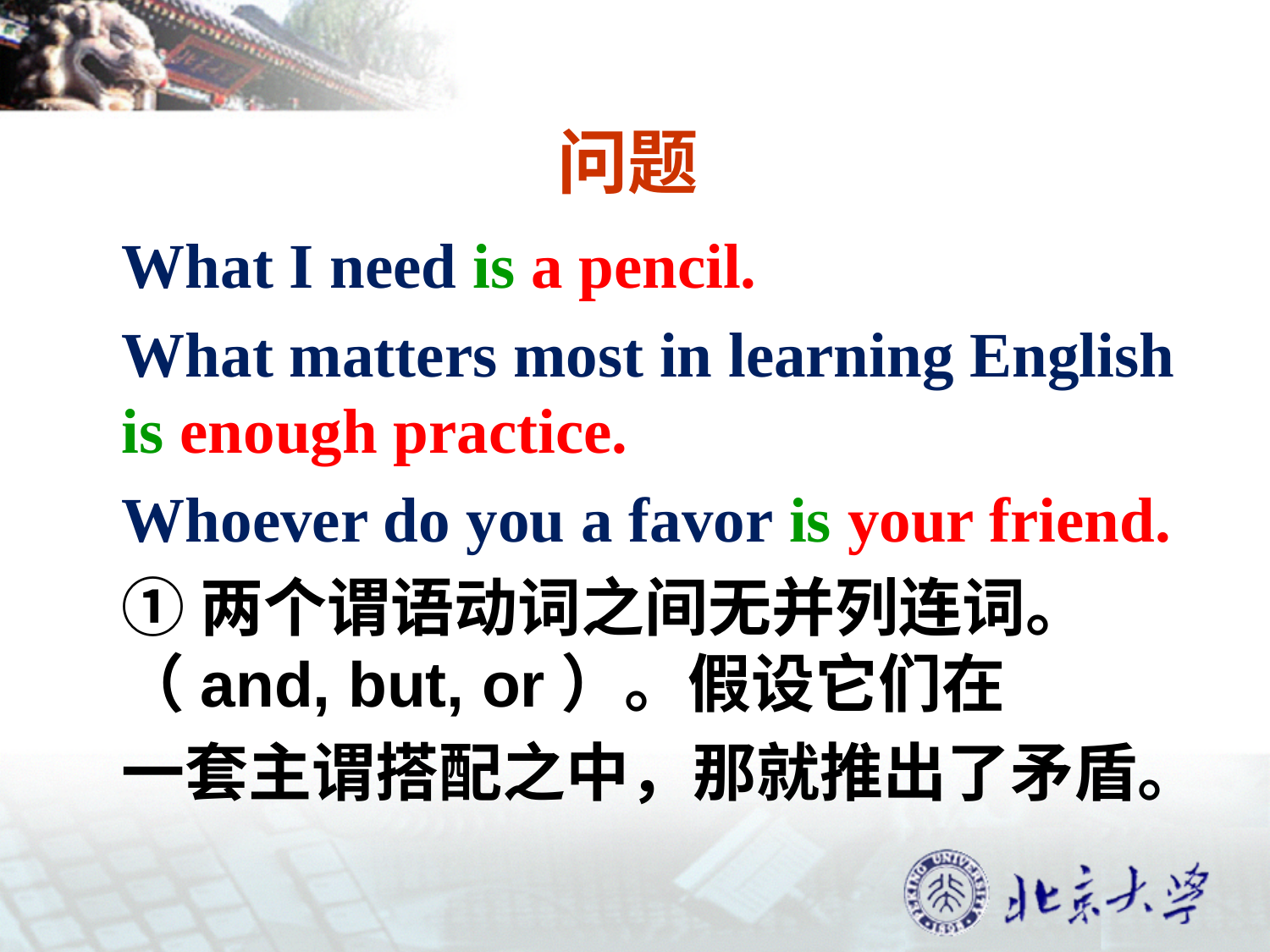

# 问题
What I need is a pencil.
What matters most in learning English is enough practice.
Whoever do you a favor is your friend.
①两个谓语动词之间无并列连词。（and, but, or）。假设它们在
一套主谓搭配之中，那就推出了矛盾。